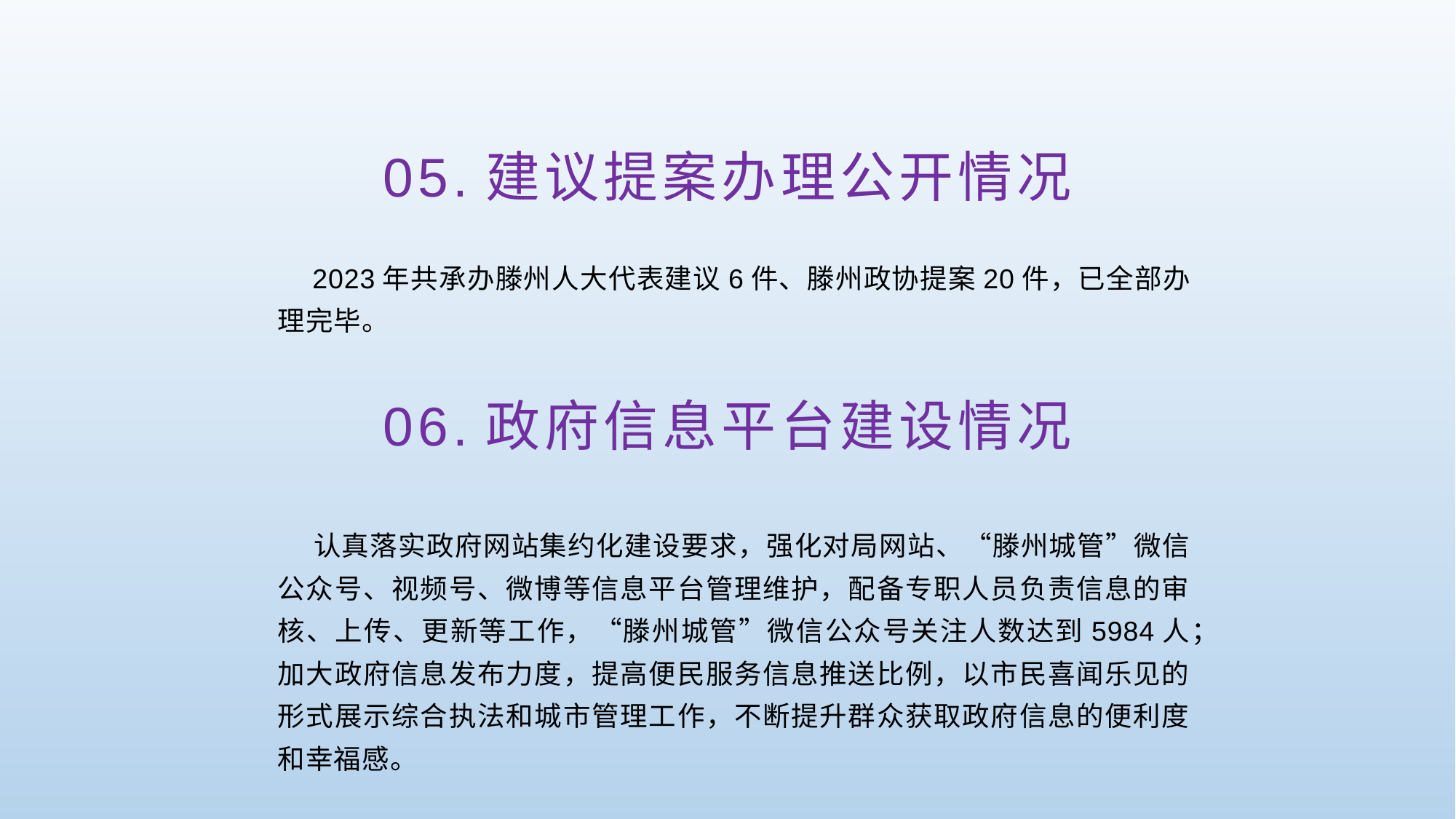

05.建议提案办理公开情况

06.政府信息平台建设情况
    2023年共承办滕州人大代表建议6件、滕州政协提案20件，已全部办理完毕。
    认真落实政府网站集约化建设要求，强化对局网站、“滕州城管”微信公众号、视频号、微博等信息平台管理维护，配备专职人员负责信息的审核、上传、更新等工作，“滕州城管”微信公众号关注人数达到5984人；加大政府信息发布力度，提高便民服务信息推送比例，以市民喜闻乐见的形式展示综合执法和城市管理工作，不断提升群众获取政府信息的便利度和幸福感。